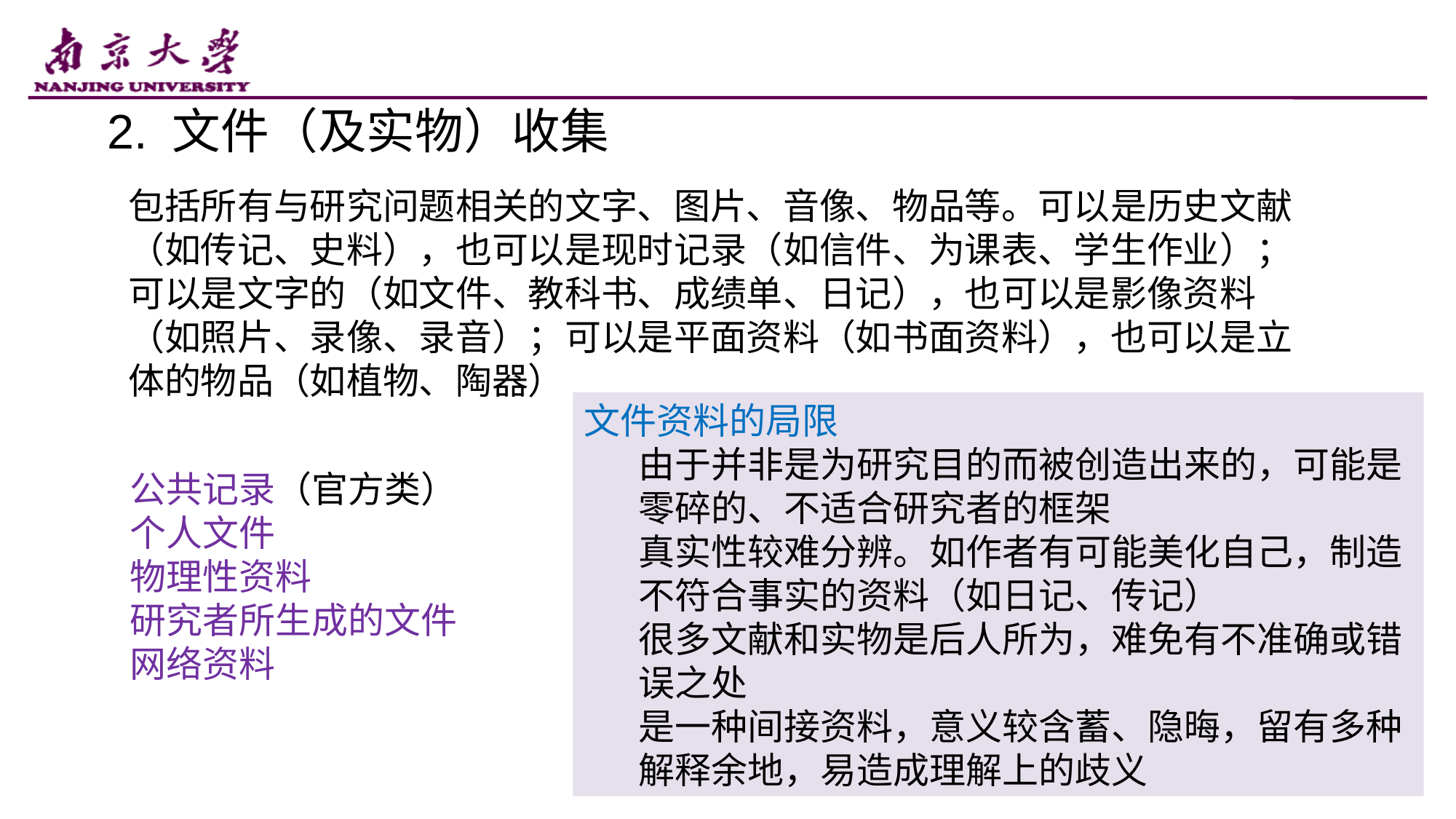

2. 文件（及实物）收集
包括所有与研究问题相关的文字、图片、音像、物品等。可以是历史文献（如传记、史料），也可以是现时记录（如信件、为课表、学生作业）；可以是文字的（如文件、教科书、成绩单、日记），也可以是影像资料（如照片、录像、录音）；可以是平面资料（如书面资料），也可以是立体的物品（如植物、陶器）
文件资料的局限
由于并非是为研究目的而被创造出来的，可能是零碎的、不适合研究者的框架
真实性较难分辨。如作者有可能美化自己，制造不符合事实的资料（如日记、传记）
很多文献和实物是后人所为，难免有不准确或错误之处
是一种间接资料，意义较含蓄、隐晦，留有多种解释余地，易造成理解上的歧义
公共记录（官方类）
个人文件
物理性资料
研究者所生成的文件
网络资料